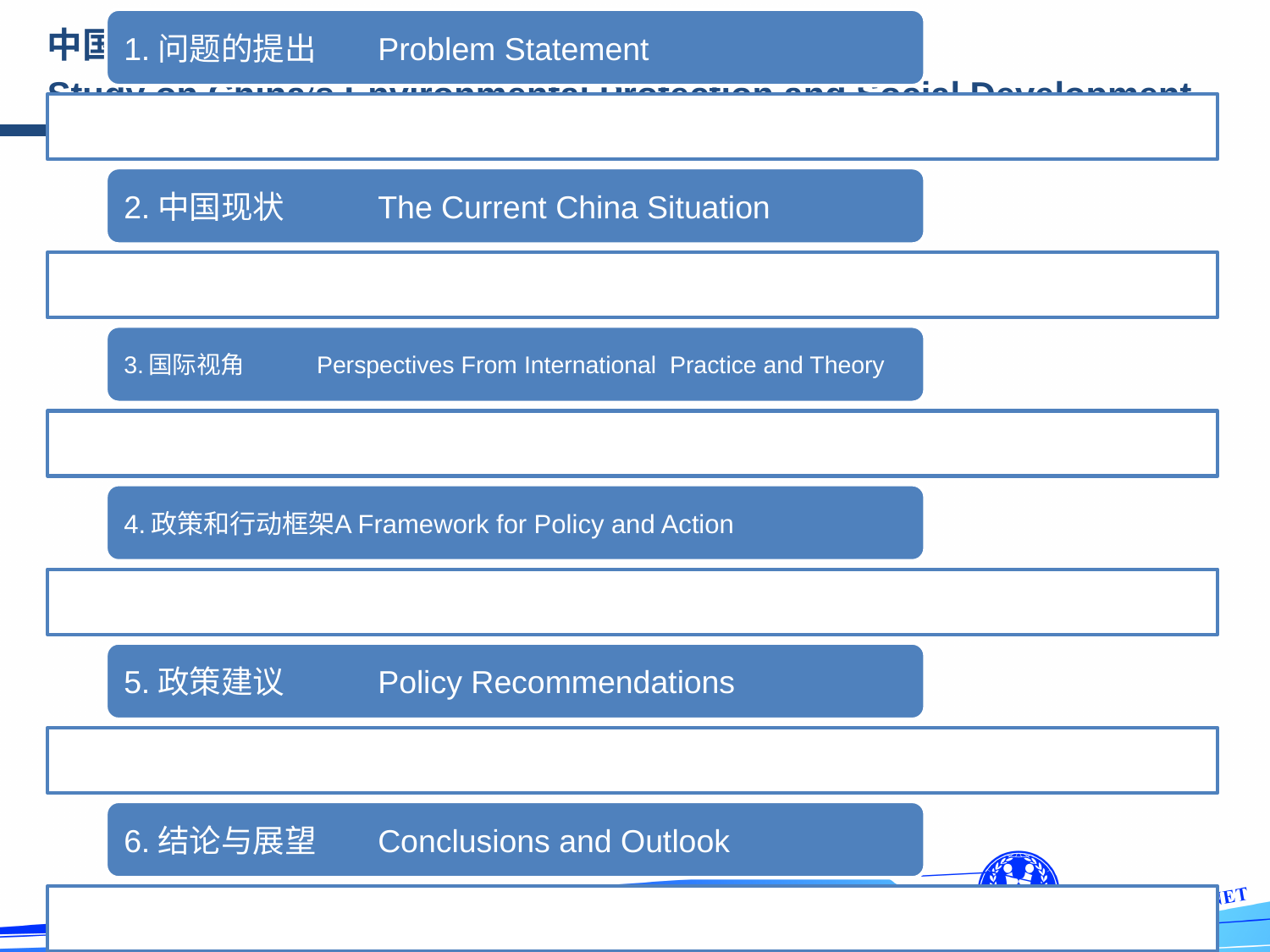

1.问题的提出	Problem Statement
5.政策建议	Policy Recommendations
4.政策和行动框架	A Framework for Policy and Action
6.结论与展望	Conclusions and Outlook
中国环境保护与社会发展研究
Study on China’s Environmental Protection and Social Development